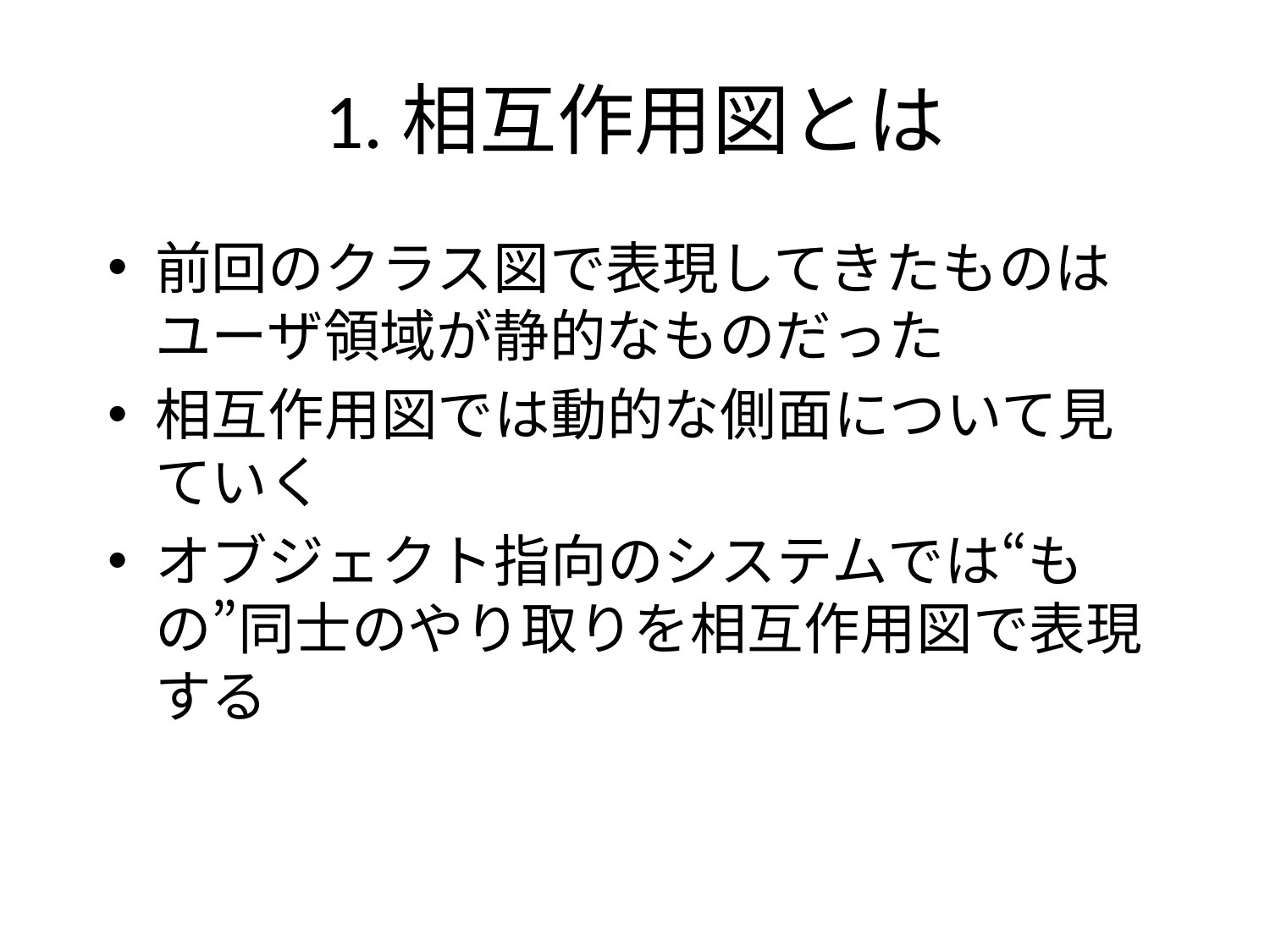

# 1.相互作用図とは
前回のクラス図で表現してきたものはユーザ領域が静的なものだった
相互作用図では動的な側面について見ていく
オブジェクト指向のシステムでは“もの”同士のやり取りを相互作用図で表現する